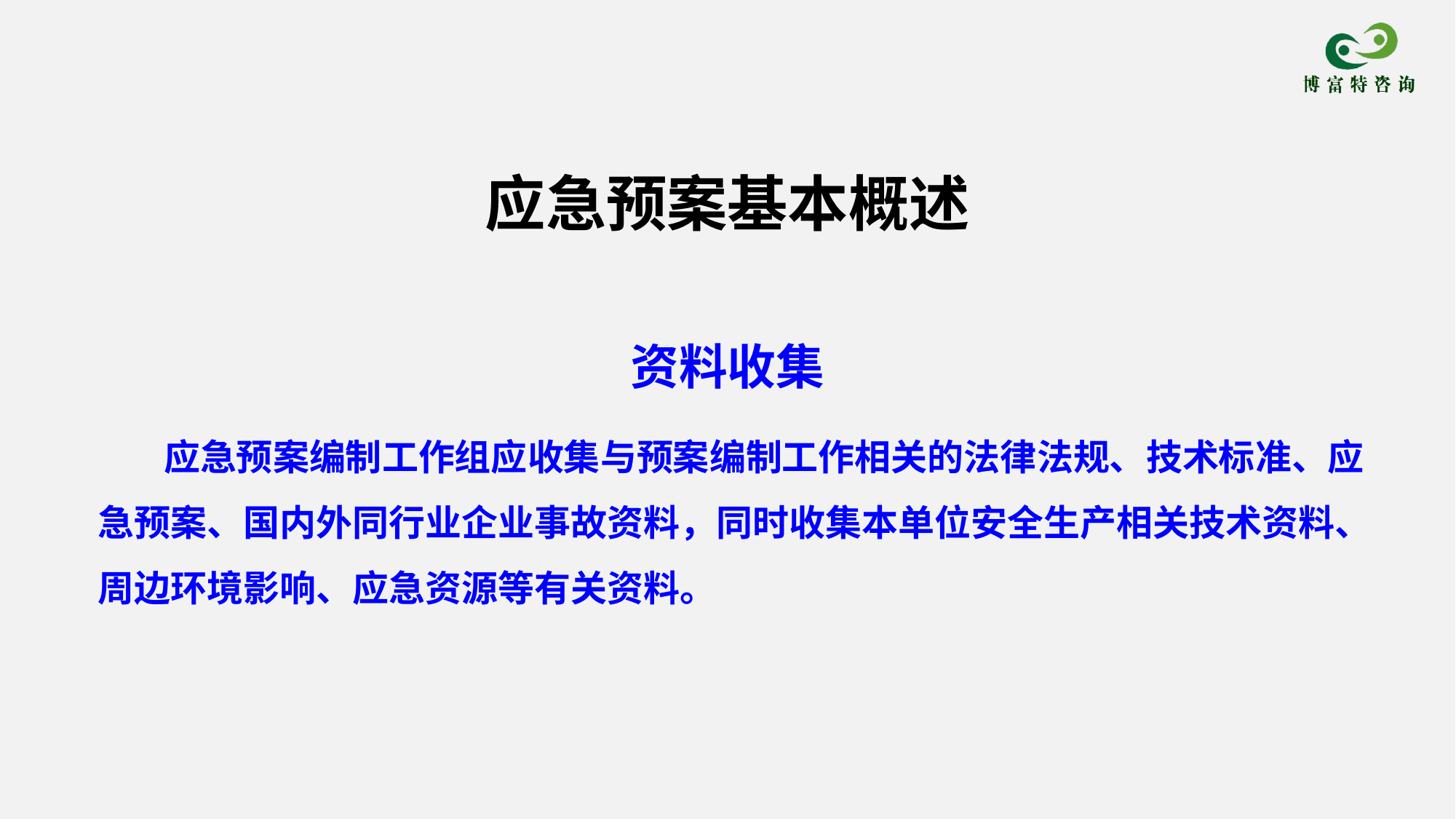

应急预案基本概述
# 资料收集
            应急预案编制工作组应收集与预案编制工作相关的法律法规、技术标准、应急预案、国内外同行业企业事故资料，同时收集本单位安全生产相关技术资料、周边环境影响、应急资源等有关资料。